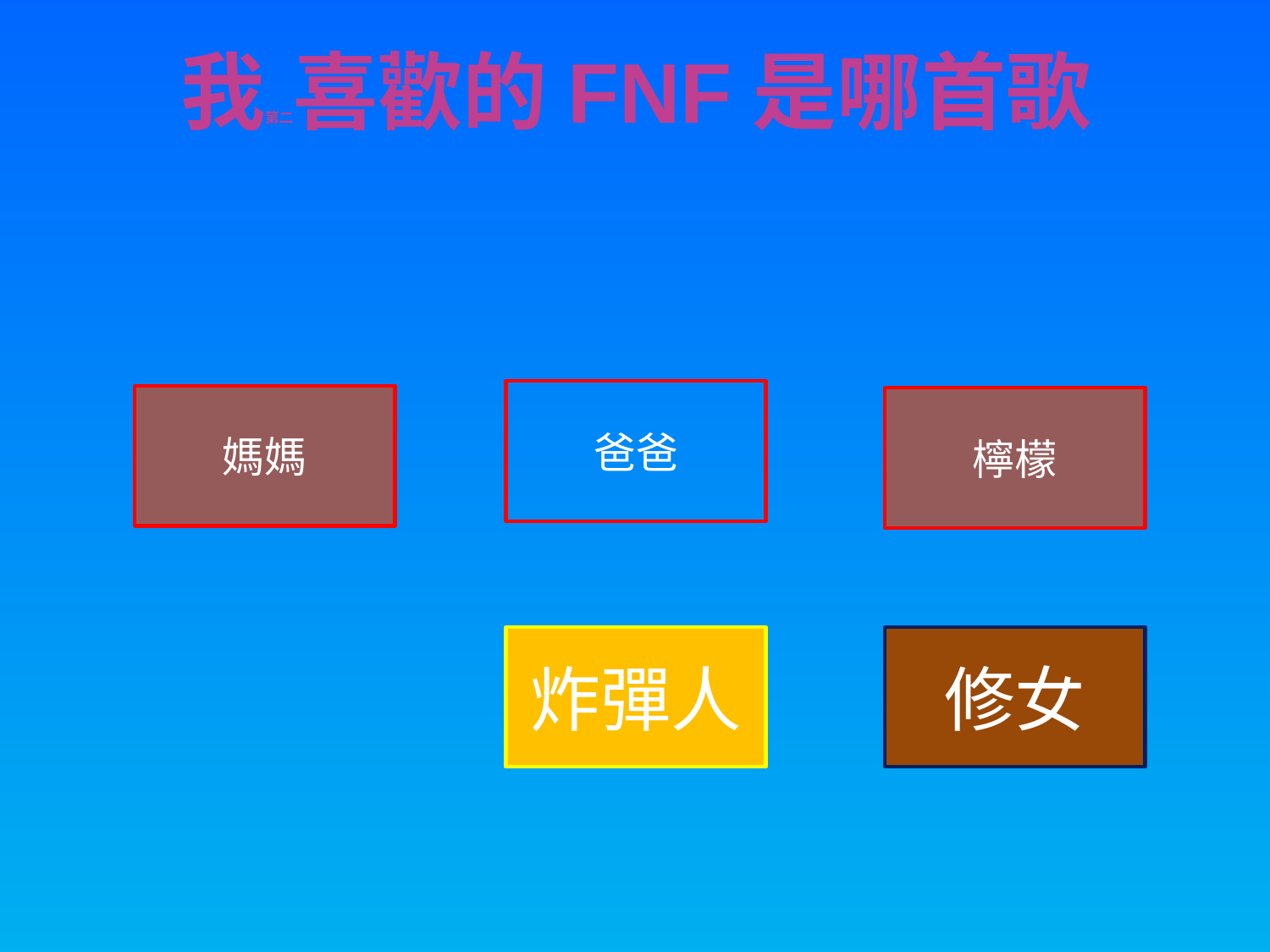

# 我第二喜歡的FNF是哪首歌
爸爸
媽媽
檸檬
炸彈人
修女